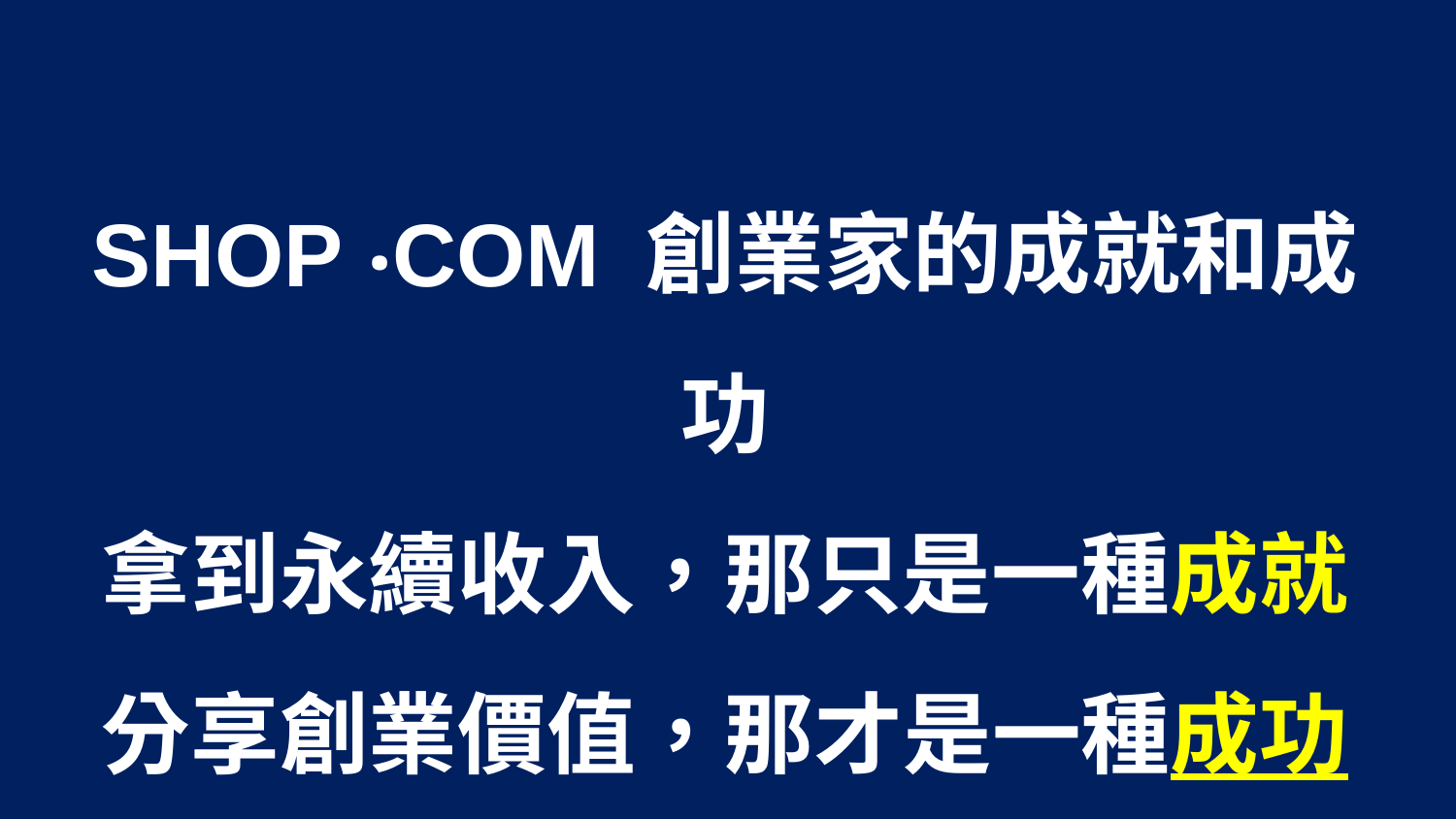

SHOP ‧COM 創業家的成就和成功
拿到永續收入，那只是一種成就
分享創業價值，那才是一種成功